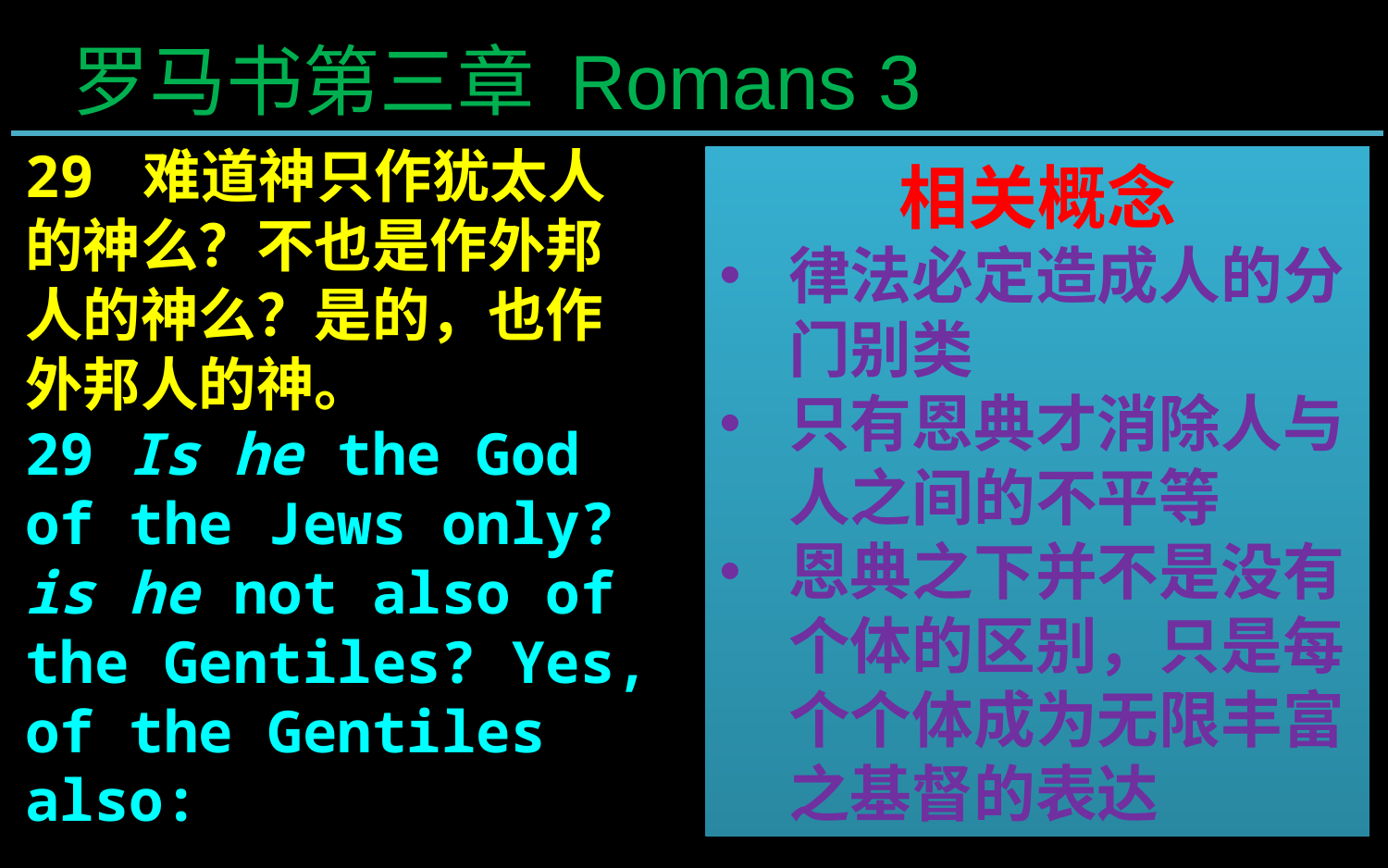

罗马书第三章 Romans 3
29 难道神只作犹太人的神么？不也是作外邦人的神么？是的，也作外邦人的神。
29 Is he the God of the Jews only? is he not also of the Gentiles? Yes, of the Gentiles also:
相关概念
律法必定造成人的分门别类
只有恩典才消除人与人之间的不平等
恩典之下并不是没有个体的区别，只是每个个体成为无限丰富之基督的表达